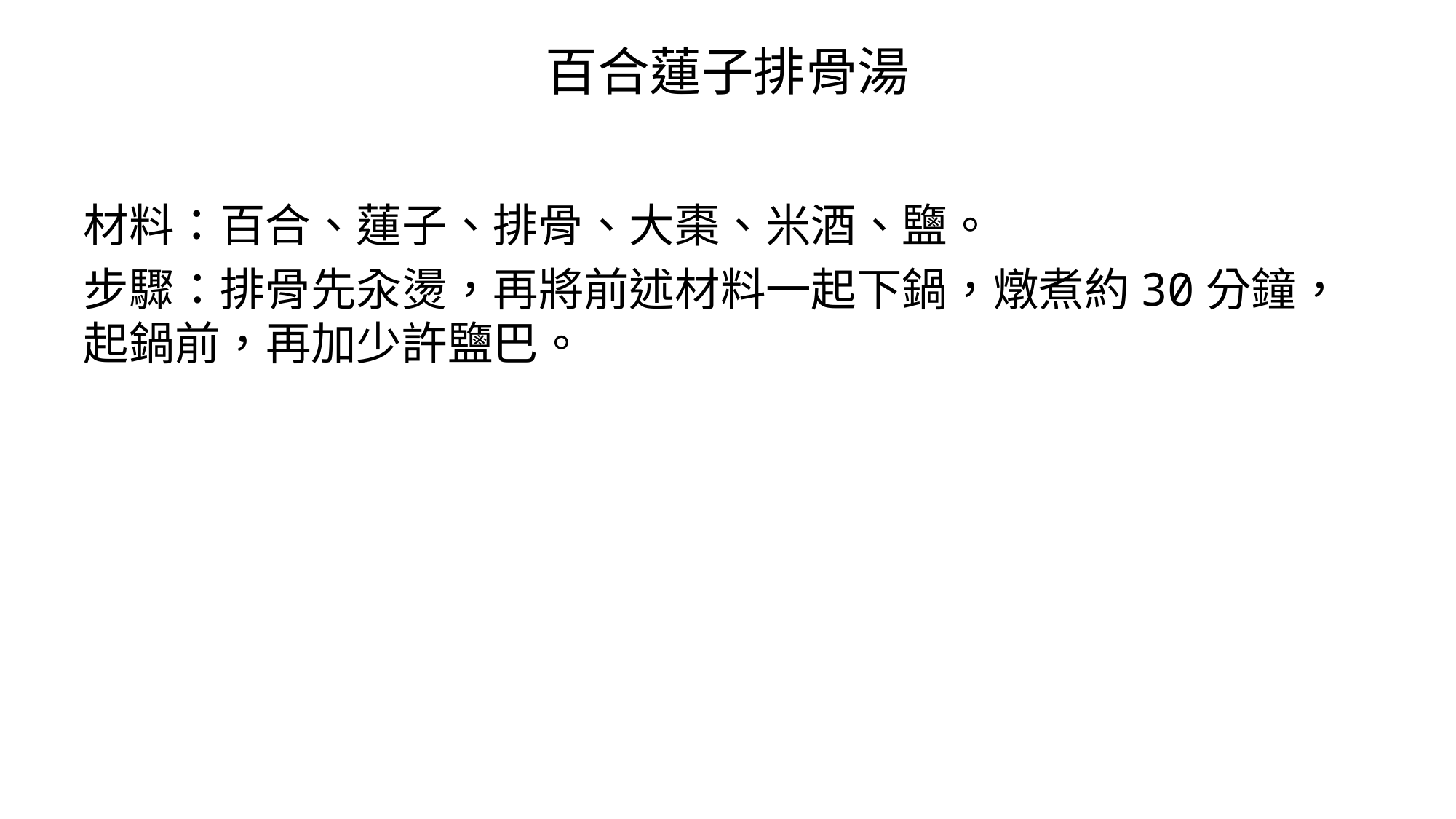

# 百合蓮子排骨湯
材料：百合、蓮子、排骨、大棗、米酒、鹽。
步驟：排骨先汆燙，再將前述材料一起下鍋，燉煮約30分鐘，起鍋前，再加少許鹽巴。